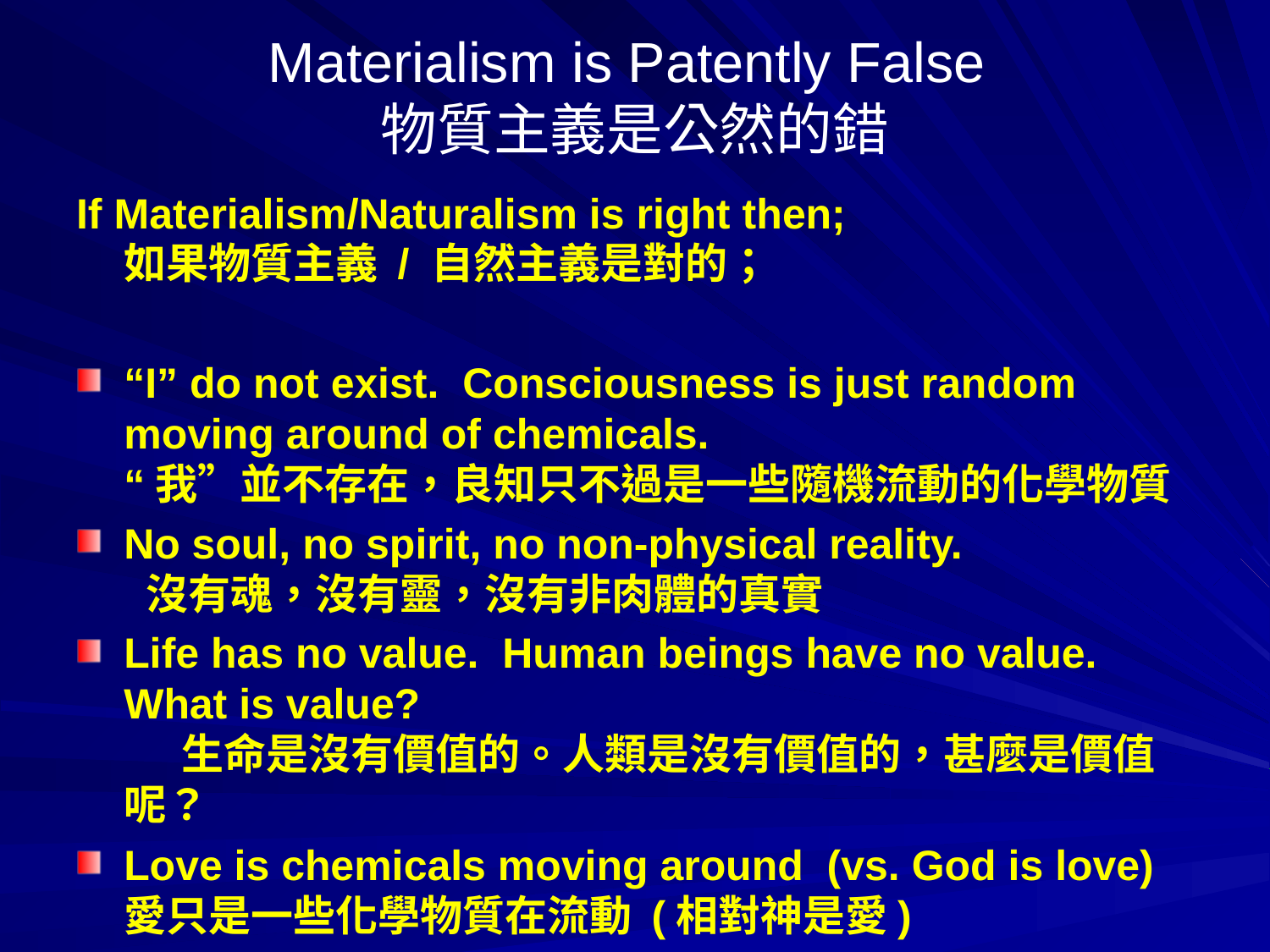

# Materialism is Patently False 物質主義是公然的錯
If Materialism/Naturalism is right then;                           如果物質主義 / 自然主義是對的；

“I” do not exist.  Consciousness is just random moving around of chemicals.                                    “我”並不存在，良知只不過是一些隨機流動的化學物質
No soul, no spirit, no non-physical reality.                     沒有魂，沒有靈，沒有非肉體的真實
Life has no value.  Human beings have no value.  What is value?                                                                      生命是沒有價值的。人類是沒有價值的，甚麼是價值呢？
Love is chemicals moving around  (vs. God is love) 愛只是一些化學物質在流動 (相對神是愛)